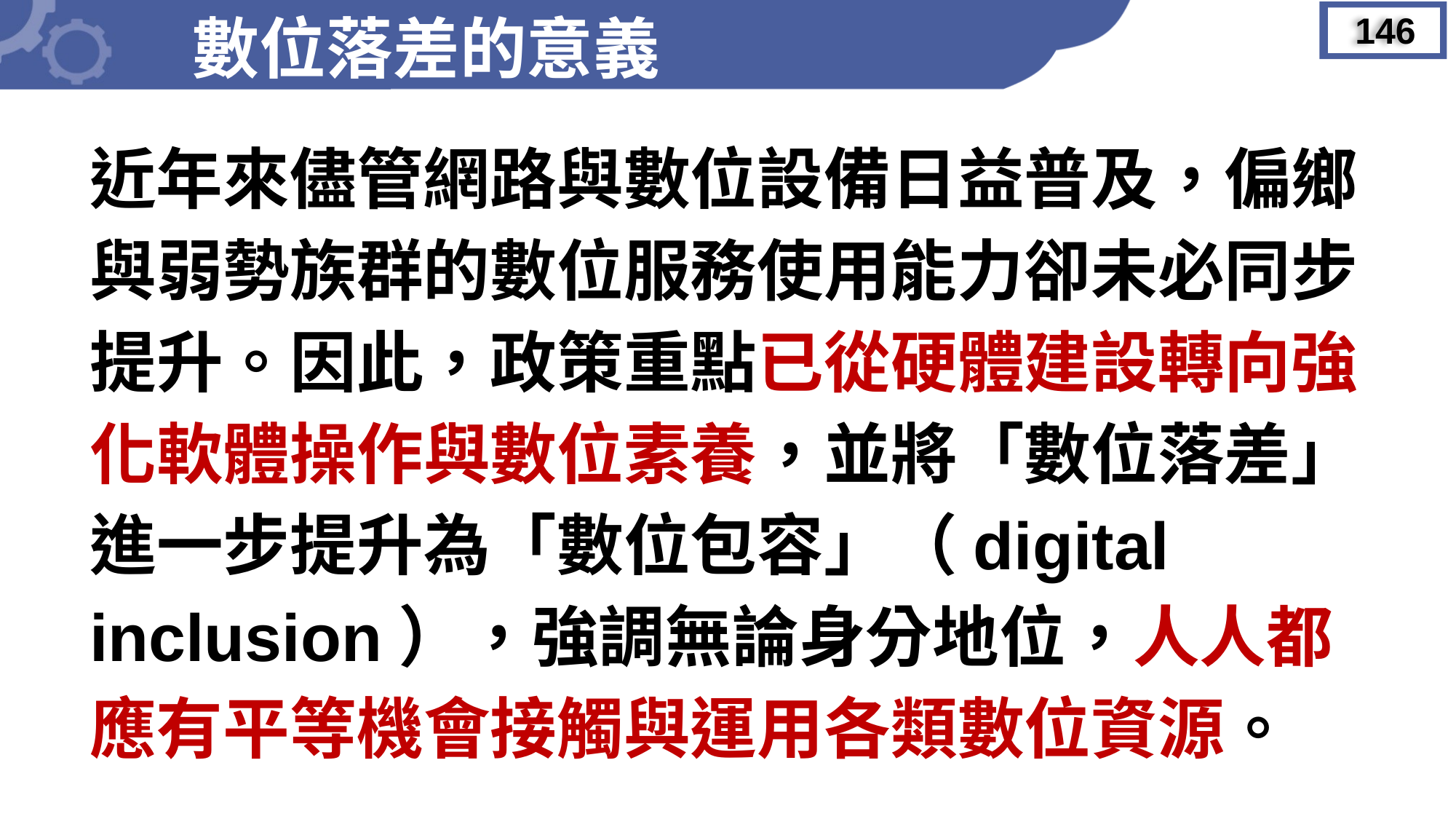

數位落差的意義
146
近年來儘管網路與數位設備日益普及，偏鄉與弱勢族群的數位服務使用能力卻未必同步提升。因此，政策重點已從硬體建設轉向強化軟體操作與數位素養，並將「數位落差」進一步提升為「數位包容」（digital inclusion），強調無論身分地位，人人都應有平等機會接觸與運用各類數位資源。